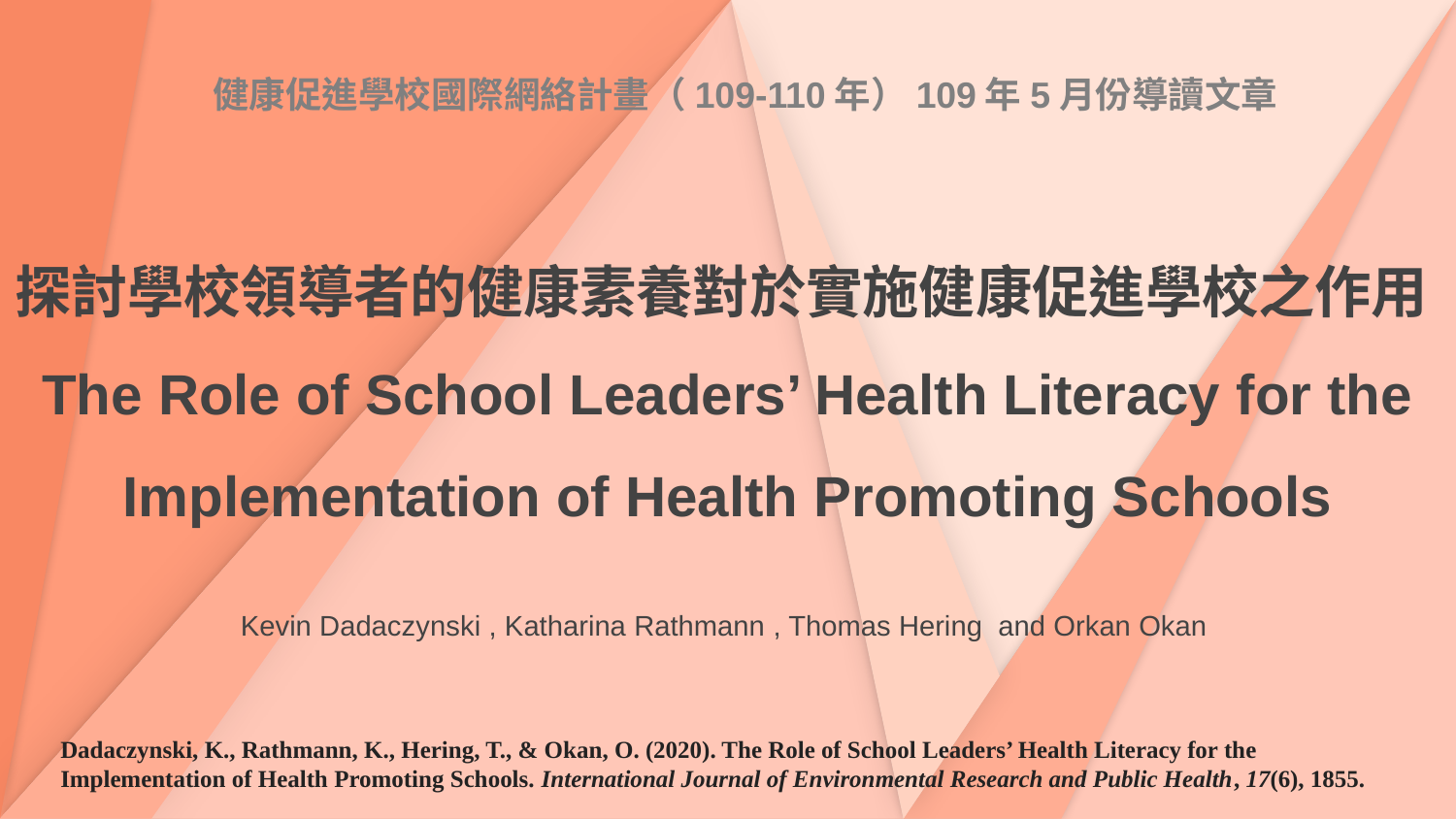

健康促進學校國際網絡計畫（109-110年）109年5月份導讀文章
# 探討學校領導者的健康素養對於實施健康促進學校之作用The Role of School Leaders’ Health Literacy for the Implementation of Health Promoting Schools
Kevin Dadaczynski , Katharina Rathmann , Thomas Hering  and Orkan Okan

Dadaczynski, K., Rathmann, K., Hering, T., & Okan, O. (2020). The Role of School Leaders’ Health Literacy for the Implementation of Health Promoting Schools. International Journal of Environmental Research and Public Health, 17(6), 1855.